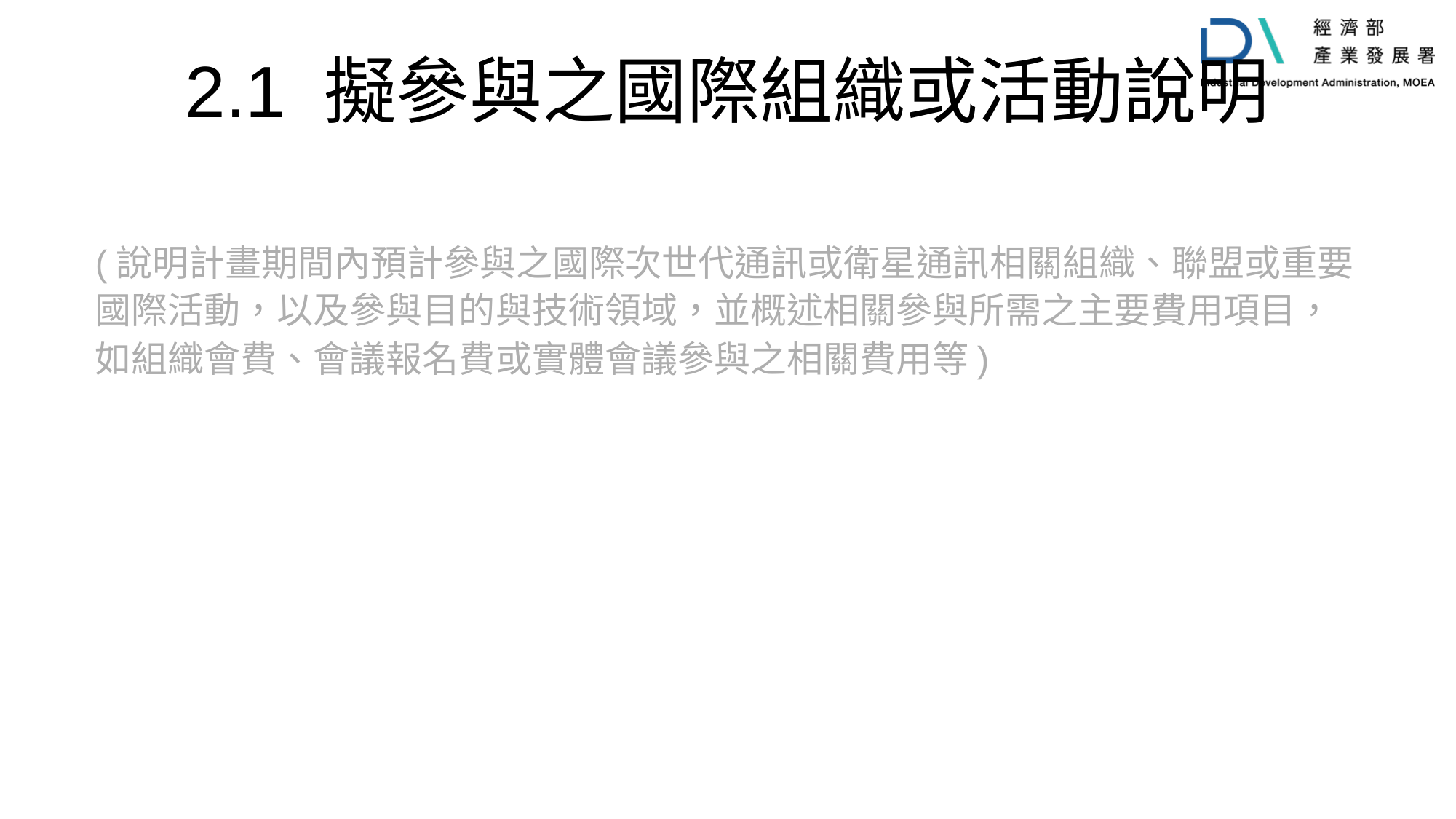

2.1 擬參與之國際組織或活動說明
(說明計畫期間內預計參與之國際次世代通訊或衛星通訊相關組織、聯盟或重要國際活動，以及參與目的與技術領域，並概述相關參與所需之主要費用項目，如組織會費、會議報名費或實體會議參與之相關費用等)